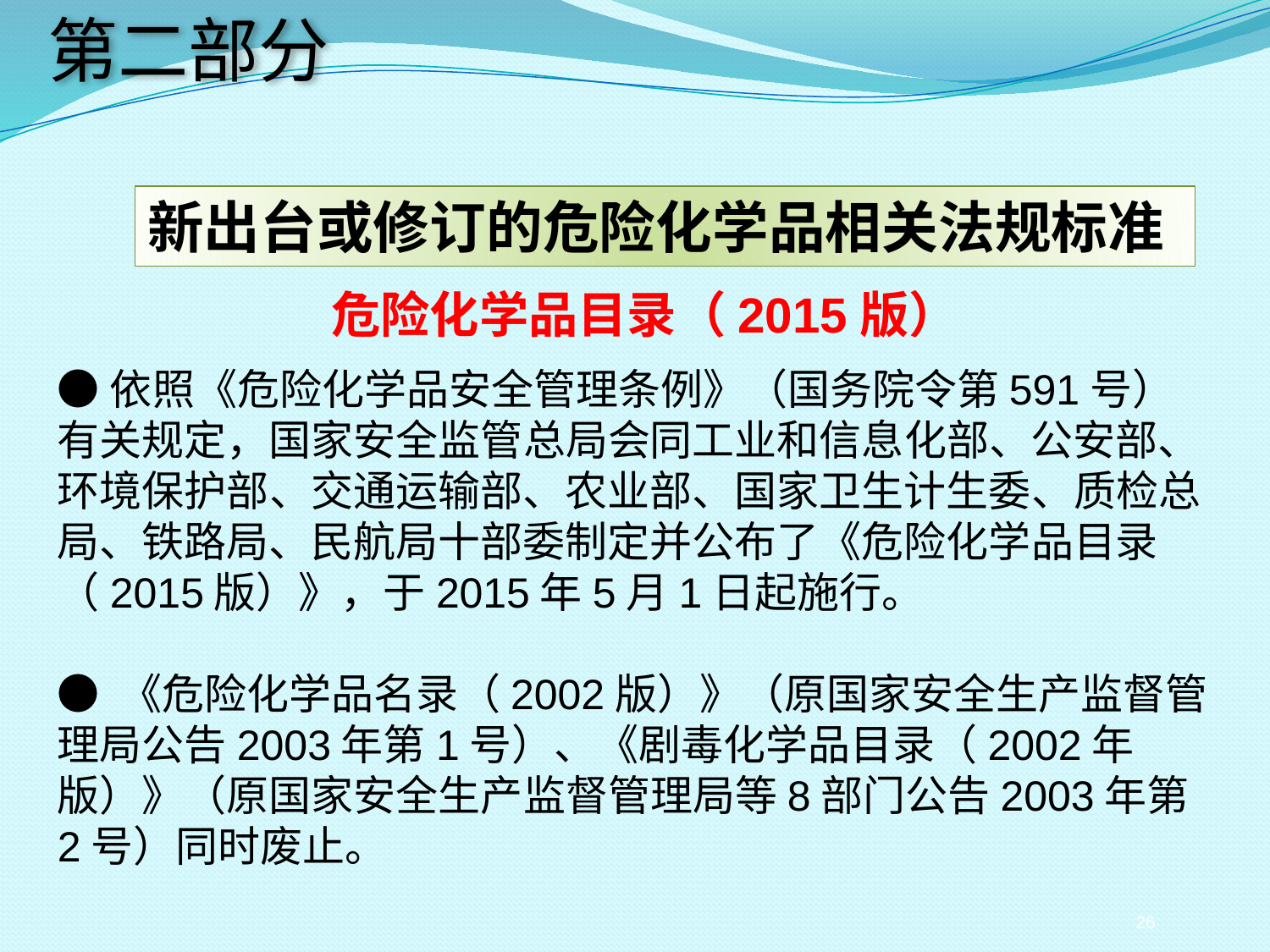

第二部分
新出台或修订的危险化学品相关法规标准
危险化学品目录（2015版）
●依照《危险化学品安全管理条例》（国务院令第591号）有关规定，国家安全监管总局会同工业和信息化部、公安部、环境保护部、交通运输部、农业部、国家卫生计生委、质检总局、铁路局、民航局十部委制定并公布了《危险化学品目录（2015版）》，于2015年5月1日起施行。

● 《危险化学品名录（2002版）》（原国家安全生产监督管理局公告2003年第1号）、《剧毒化学品目录（2002年版）》（原国家安全生产监督管理局等8部门公告2003年第2号）同时废止。
26